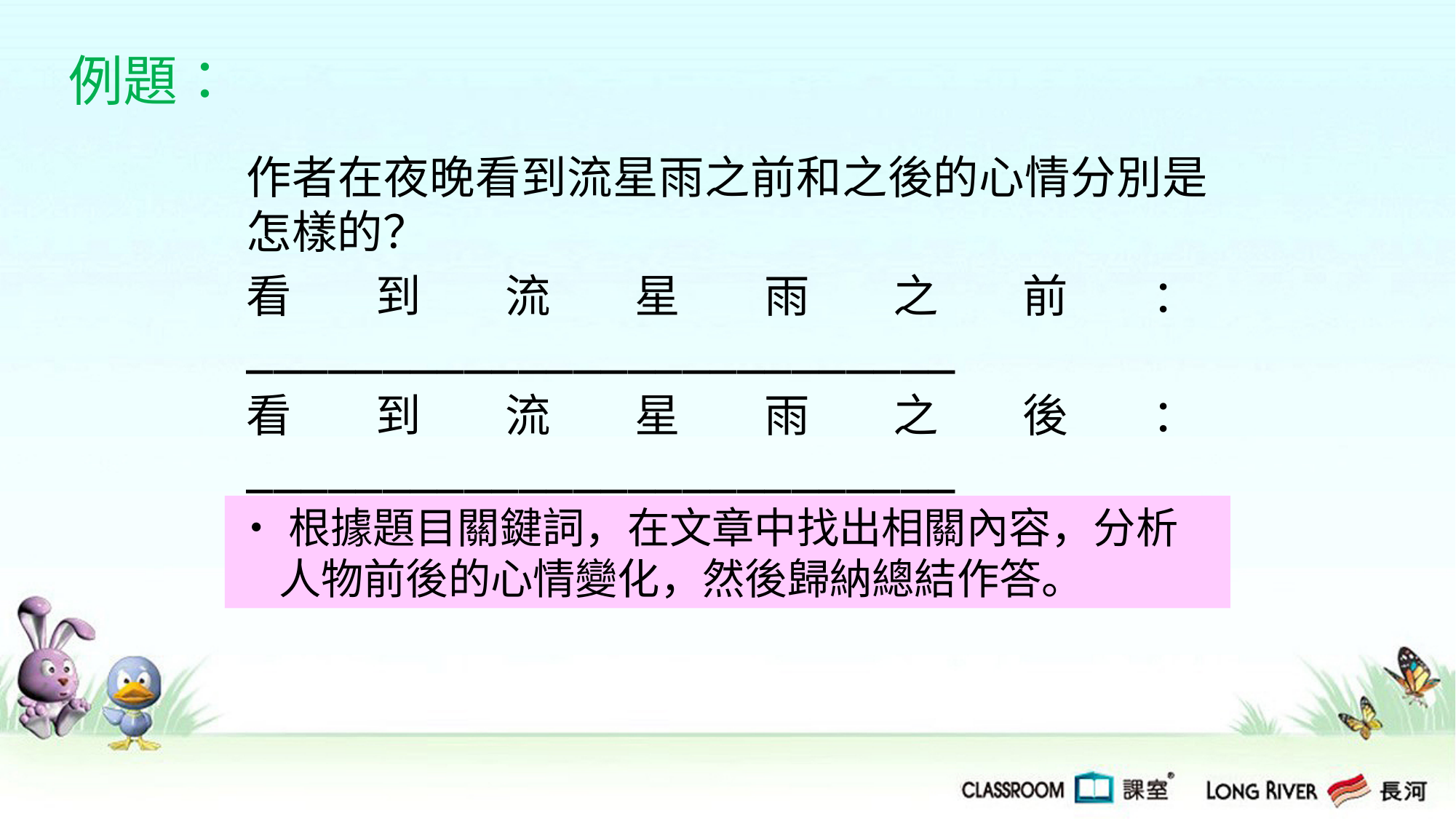

例題：
作者在夜晚看到流星雨之前和之後的心情分別是怎樣的？
看到流星雨之前：__________________________
看到流星雨之後：__________________________
‧根據題目關鍵詞，在文章中找出相關內容，分析人物前後的心情變化，然後歸納總結作答。